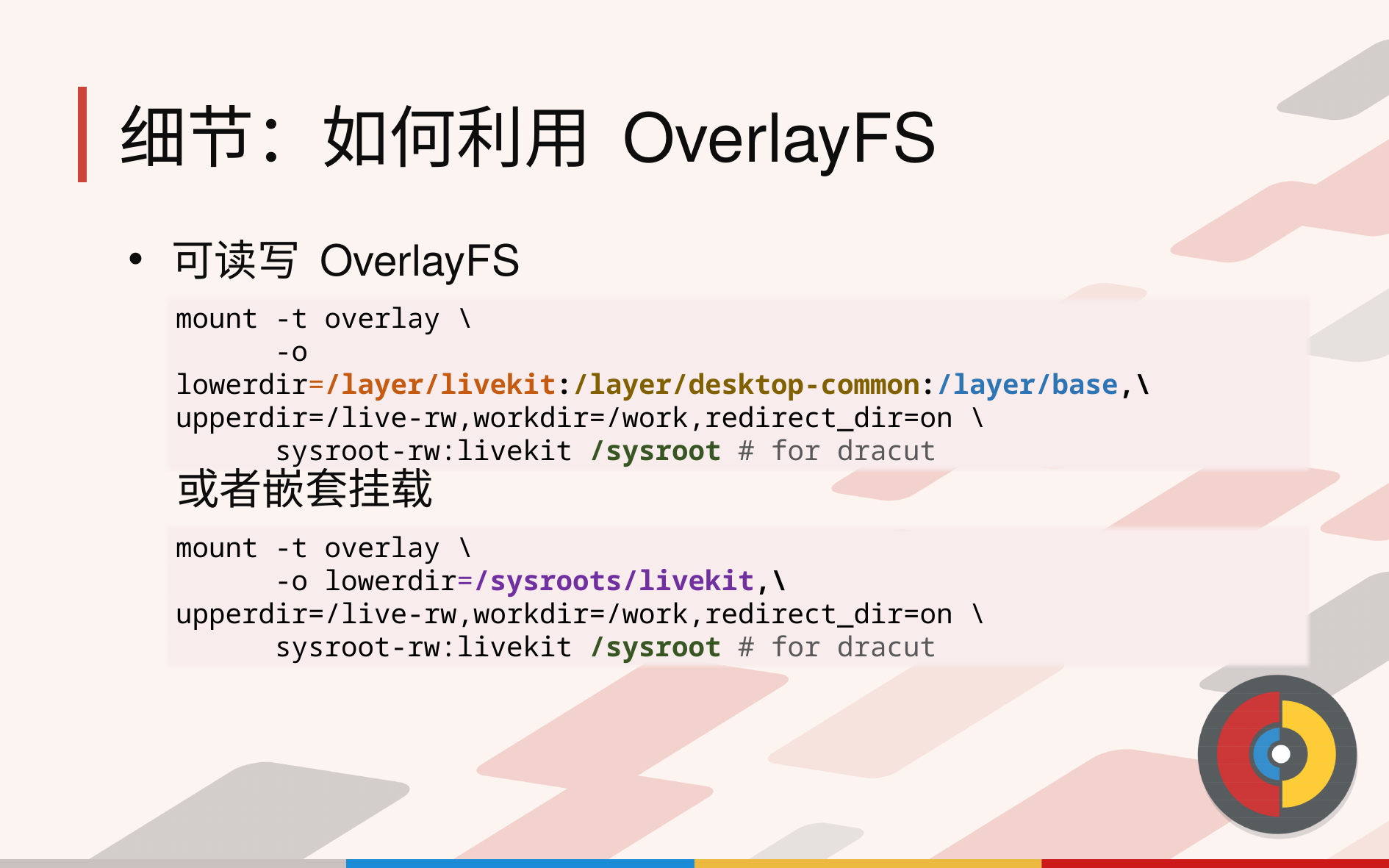

# 细节：如何利用 OverlayFS
可读写 OverlayFS

    或者嵌套挂载
mount -t overlay \
      -o lowerdir=/layer/livekit:/layer/desktop-common:/layer/base,\
upperdir=/live-rw,workdir=/work,redirect_dir=on \
      sysroot-rw:livekit /sysroot # for dracut
mount -t overlay \
      -o lowerdir=/sysroots/livekit,\
upperdir=/live-rw,workdir=/work,redirect_dir=on \
      sysroot-rw:livekit /sysroot # for dracut